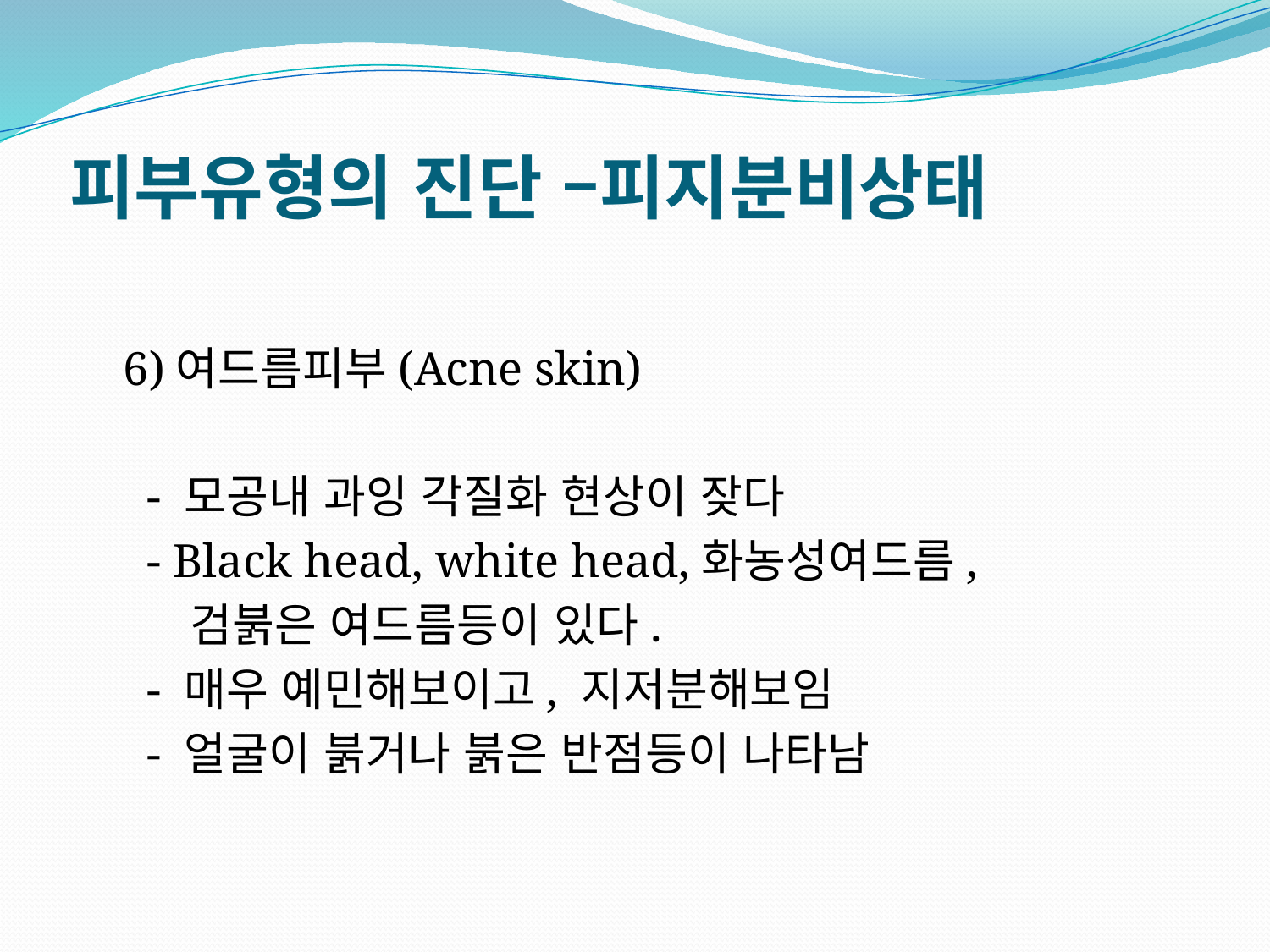

# 피부유형의 진단 –피지분비상태

    6)여드름피부(Acne skin)

      - 모공내 과잉 각질화 현상이 잦다
      - Black head, white head,화농성여드름,
        검붉은 여드름등이 있다.
      - 매우 예민해보이고, 지저분해보임
      - 얼굴이 붉거나 붉은 반점등이 나타남